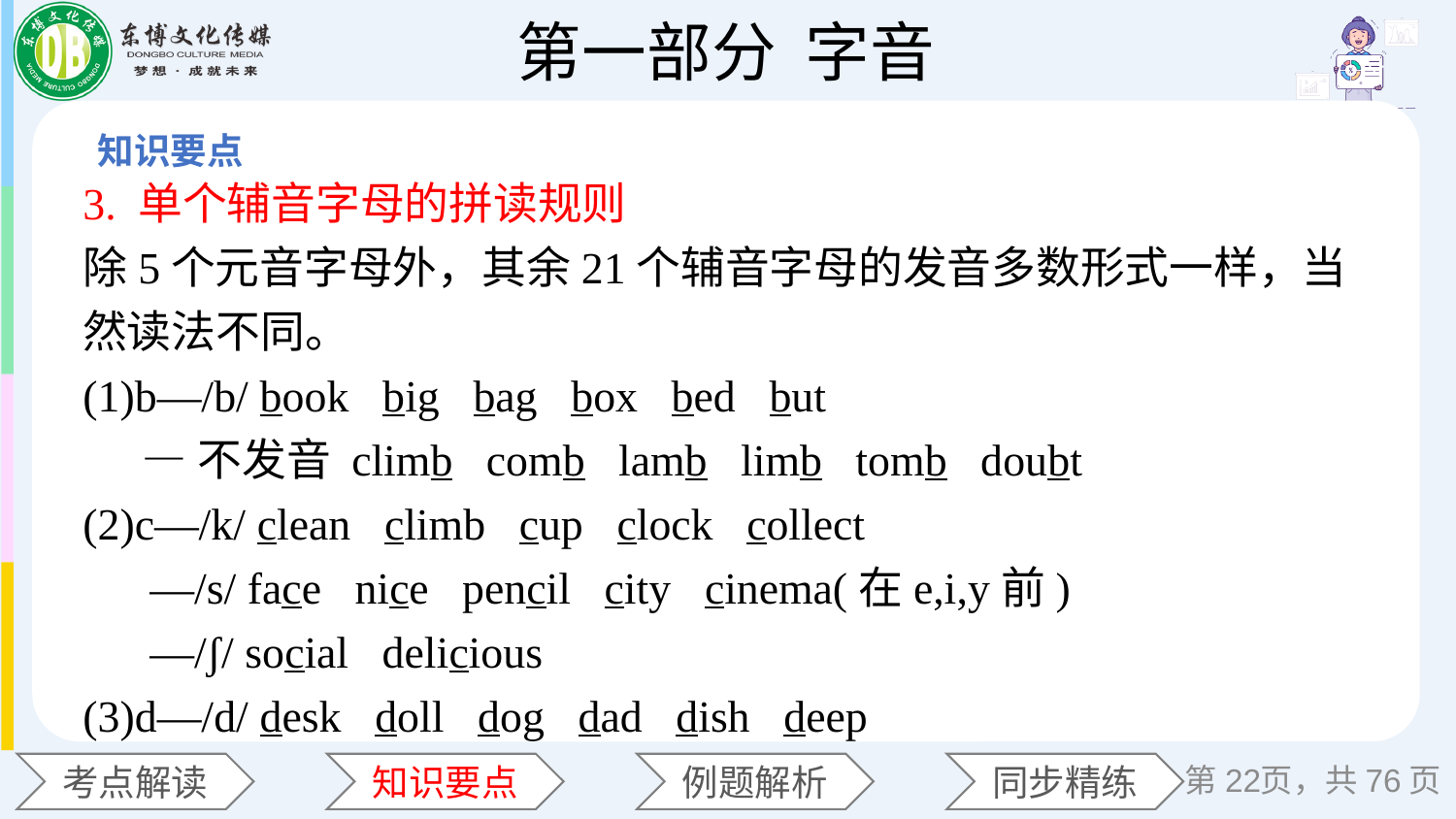

3. 单个辅音字母的拼读规则
除5个元音字母外，其余21个辅音字母的发音多数形式一样，当然读法不同。
(1)b—/b/ book   big   bag   box   bed   but
      —不发音 climb   comb   lamb   limb   tomb   doubt
(2)c—/k/ clean   climb   cup   clock   collect
      —/s/ face   nice   pencil   city   cinema(在e,i,y前)
      —/ʃ/ social   delicious
(3)d—/d/ desk   doll   dog   dad   dish   deep

第22页，共76页